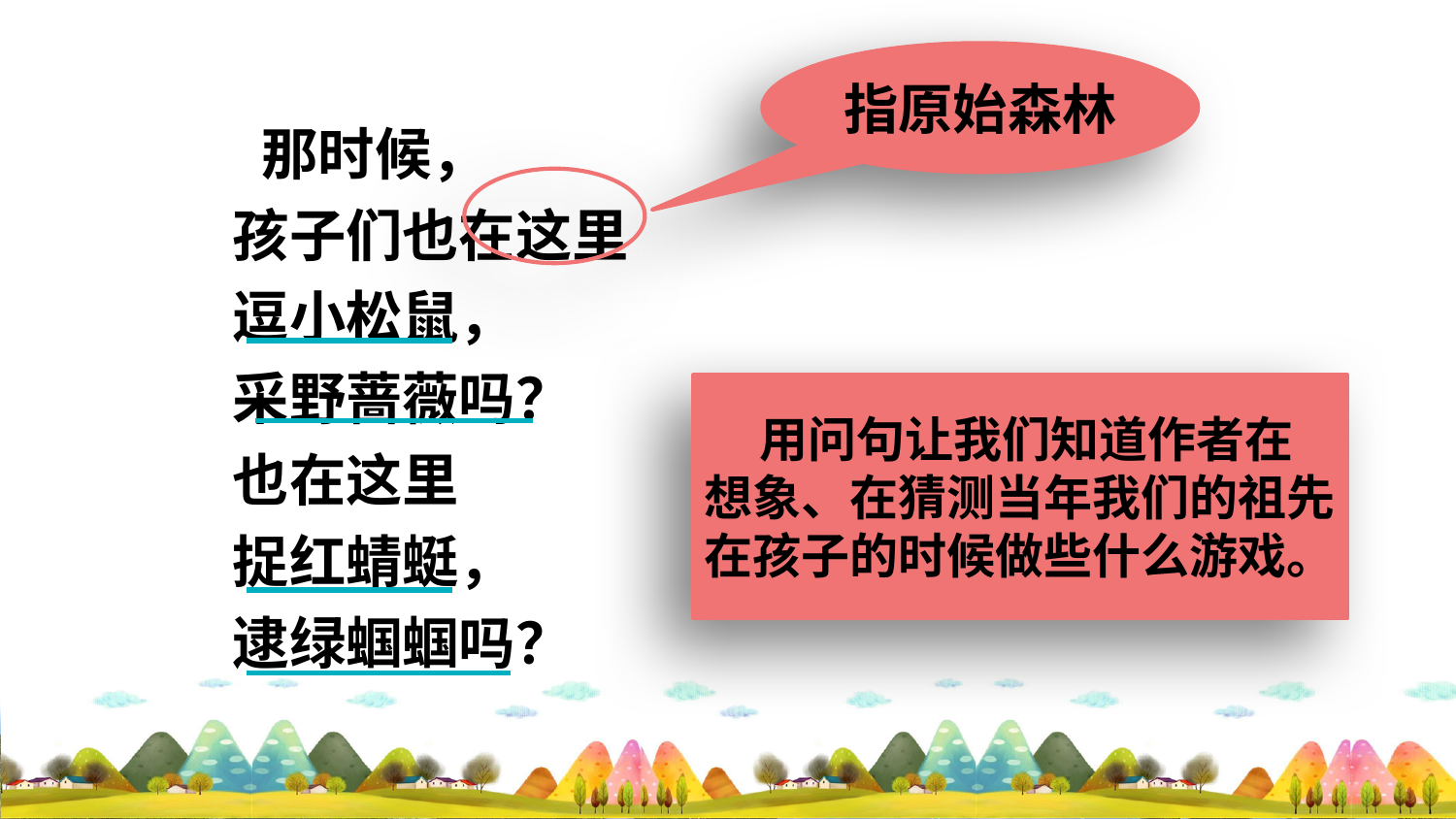

指原始森林
          那时候，
　　孩子们也在这里
　　逗小松鼠，
　　采野蔷薇吗？
　　也在这里
　　捉红蜻蜓，
　　逮绿蝈蝈吗？

    用问句让我们知道作者在想象、在猜测当年我们的祖先在孩子的时候做些什么游戏。